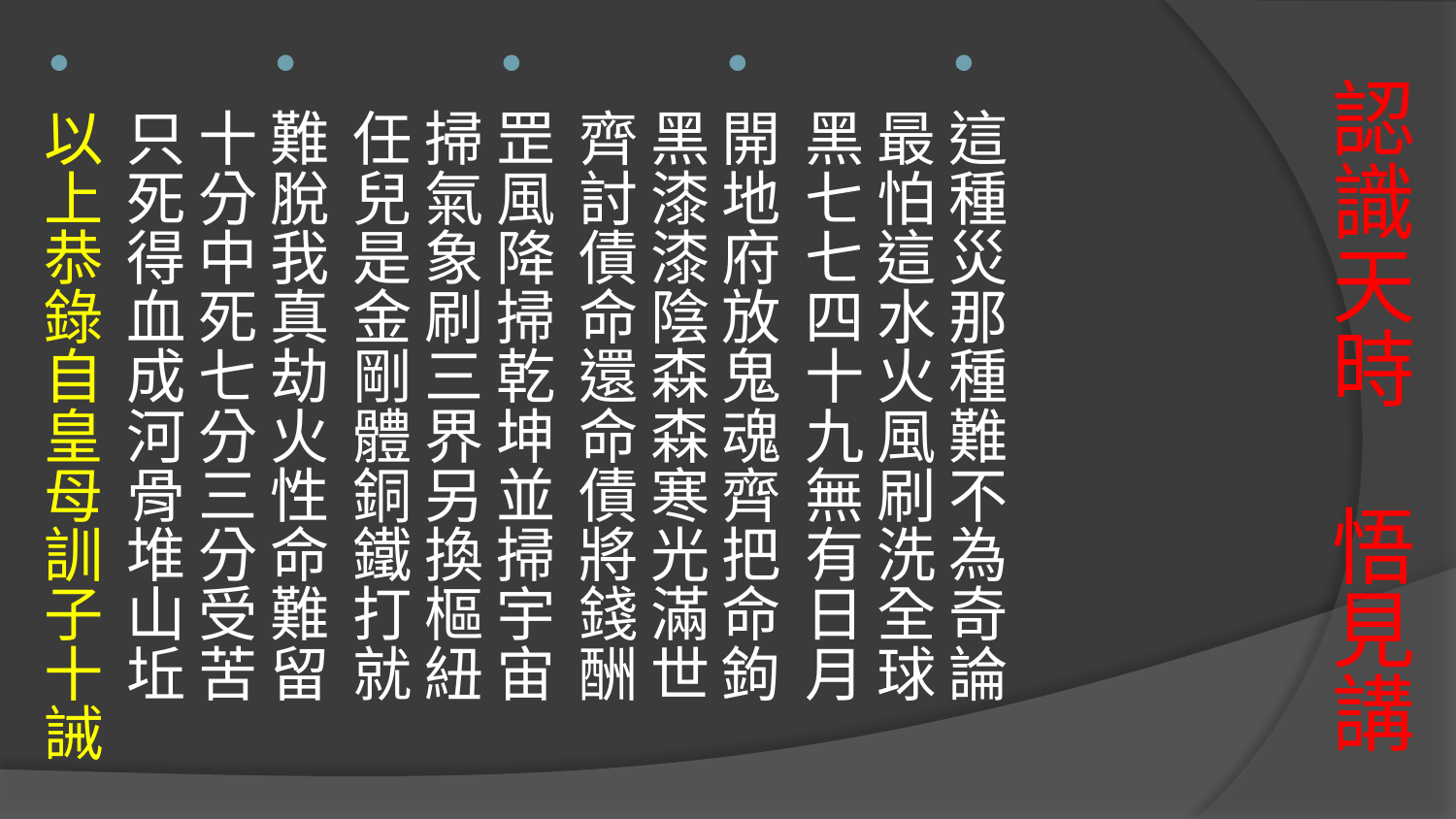

這種災那種難不為奇論  最怕這水火風刷洗全球　黑七七四十九無有日月
開地府放鬼魂齊把命鉤  黑漆漆陰森森寒光滿世  齊討債命還命債將錢酬
罡風降掃乾坤並掃宇宙  掃氣象刷三界另換樞紐　任兒是金剛體銅鐵打就
難脫我真劫火性命難留  十分中死七分三分受苦  只死得血成河骨堆山坵
以上恭錄自皇母訓子十誡
# 認識天時     悟見講